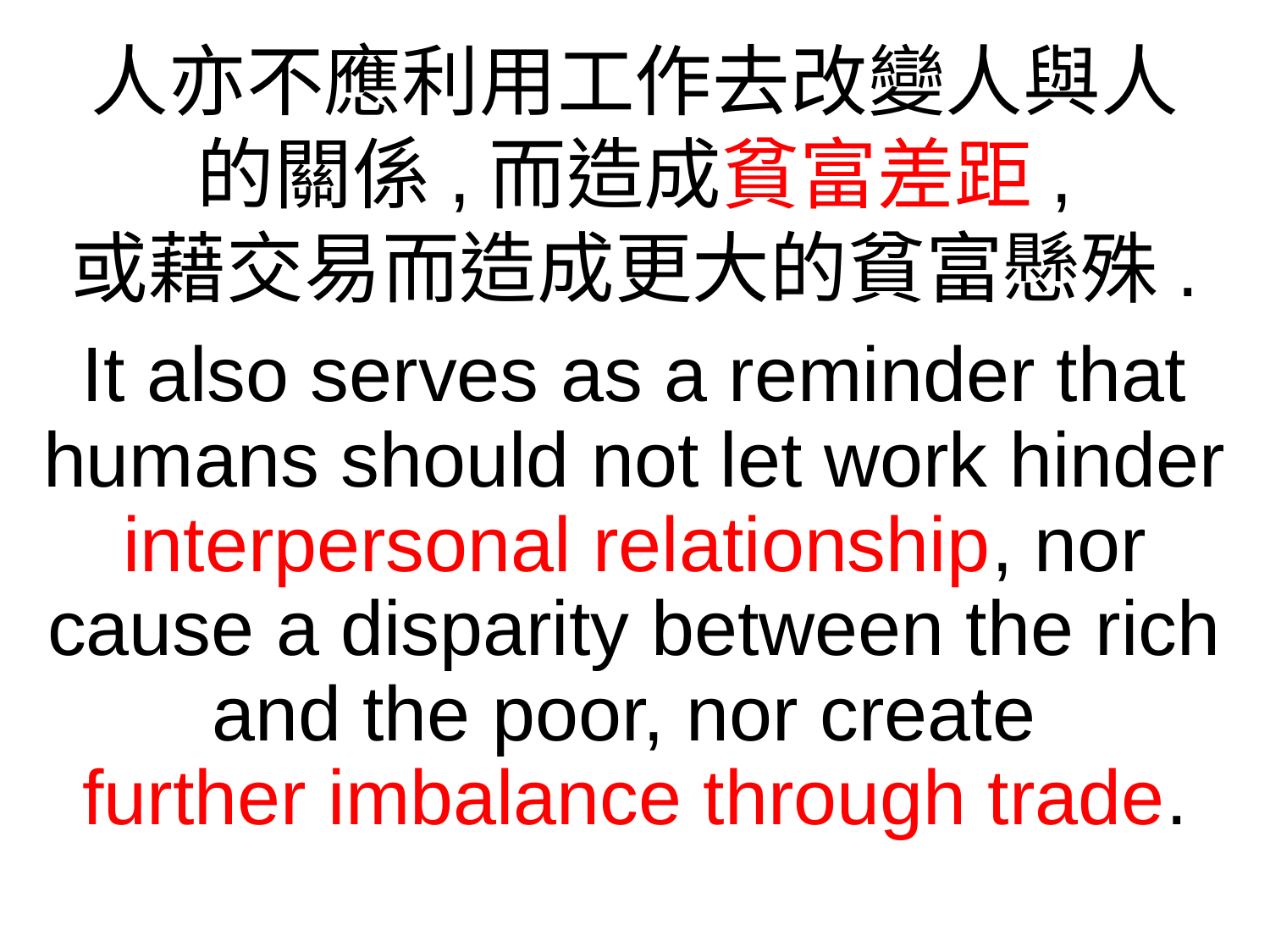

人亦不應利用工作去改變人與人
的關係,而造成貧富差距,
或藉交易而造成更大的貧富懸殊.
It also serves as a reminder that humans should not let work hinder interpersonal relationship, nor cause a disparity between the rich and the poor, nor create
further imbalance through trade.